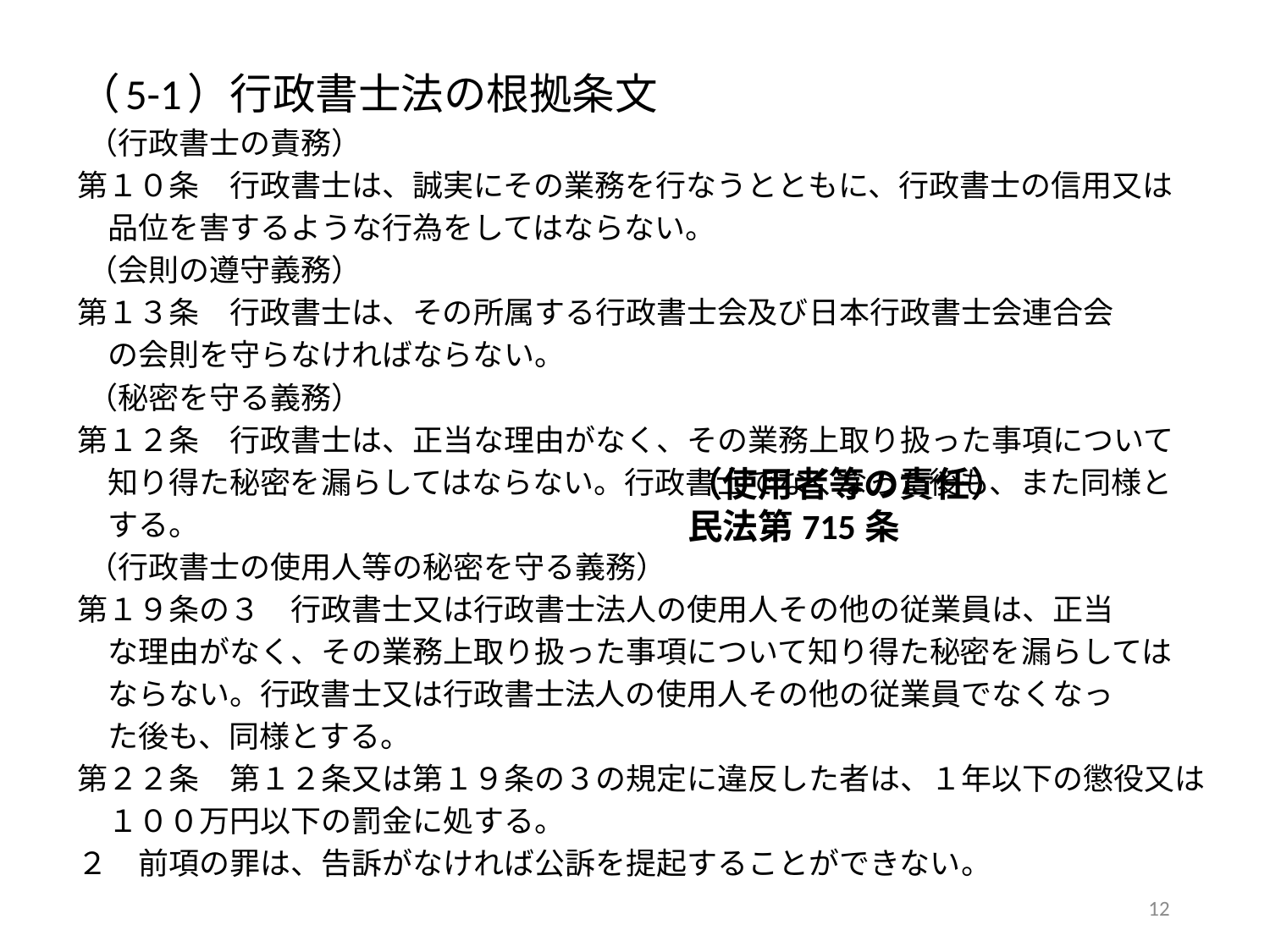

（5-1）行政書士法の根拠条文
 （行政書士の責務）
第１０条　行政書士は、誠実にその業務を行なうとともに、行政書士の信用又は
　品位を害するような行為をしてはならない。
 （会則の遵守義務）
第１３条　行政書士は、その所属する行政書士会及び日本行政書士会連合会
　の会則を守らなければならない。
 （秘密を守る義務）
第１２条　行政書士は、正当な理由がなく、その業務上取り扱った事項について
　知り得た秘密を漏らしてはならない。行政書士でなくなった後も、また同様と
　する。
 （行政書士の使用人等の秘密を守る義務）
第１９条の３　行政書士又は行政書士法人の使用人その他の従業員は、正当
　な理由がなく、その業務上取り扱った事項について知り得た秘密を漏らしては
　ならない。行政書士又は行政書士法人の使用人その他の従業員でなくなっ
　た後も、同様とする。
第２２条　第１２条又は第１９条の３の規定に違反した者は、１年以下の懲役又は
　１００万円以下の罰金に処する。
２　前項の罪は、告訴がなければ公訴を提起することができない。

（使用者等の責任）
民法第715条
12